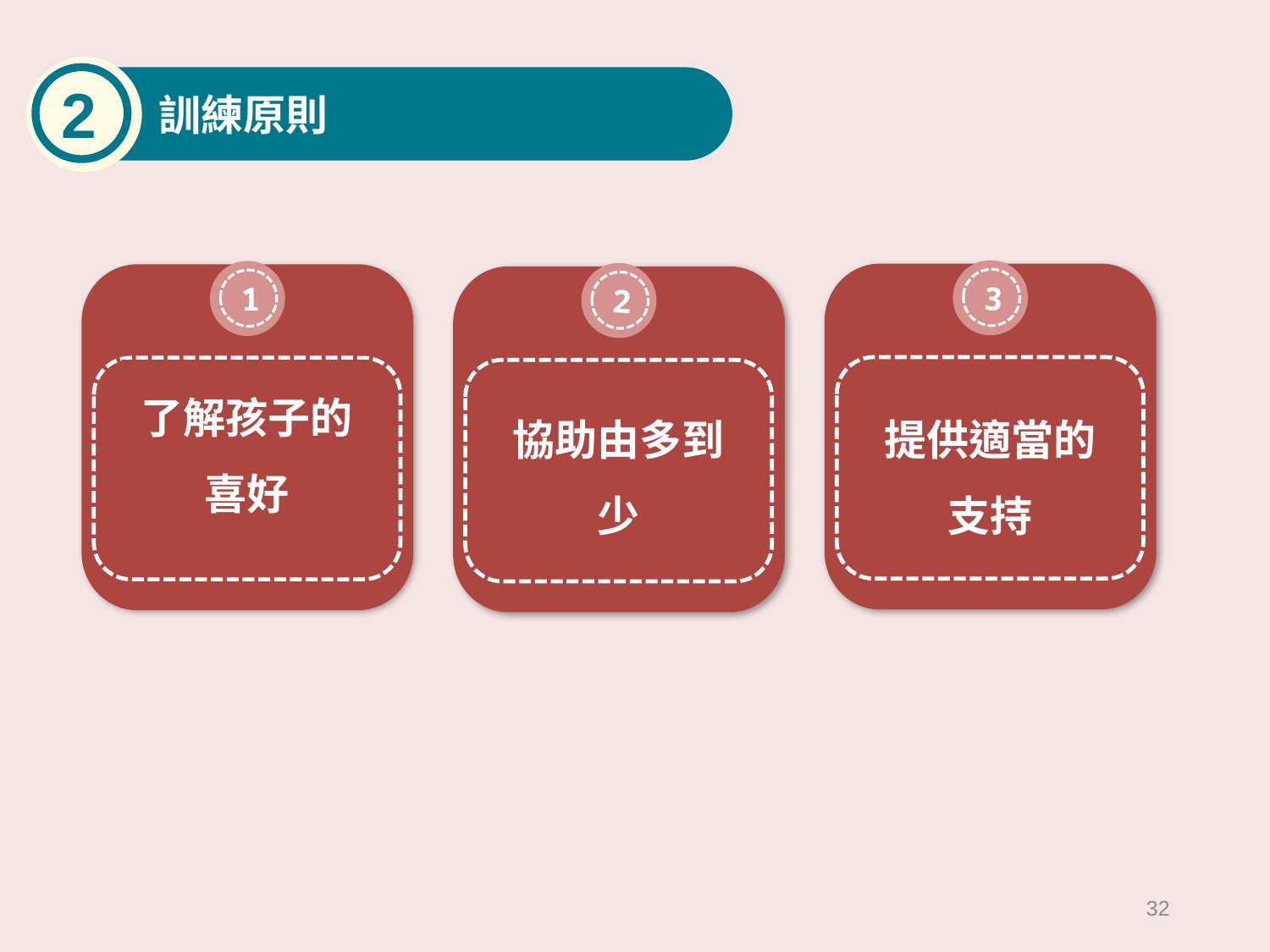

2
訓練原則
1
3
1
1
1
2

提供適當的支持

了解孩子的喜好

協助由多到少
32